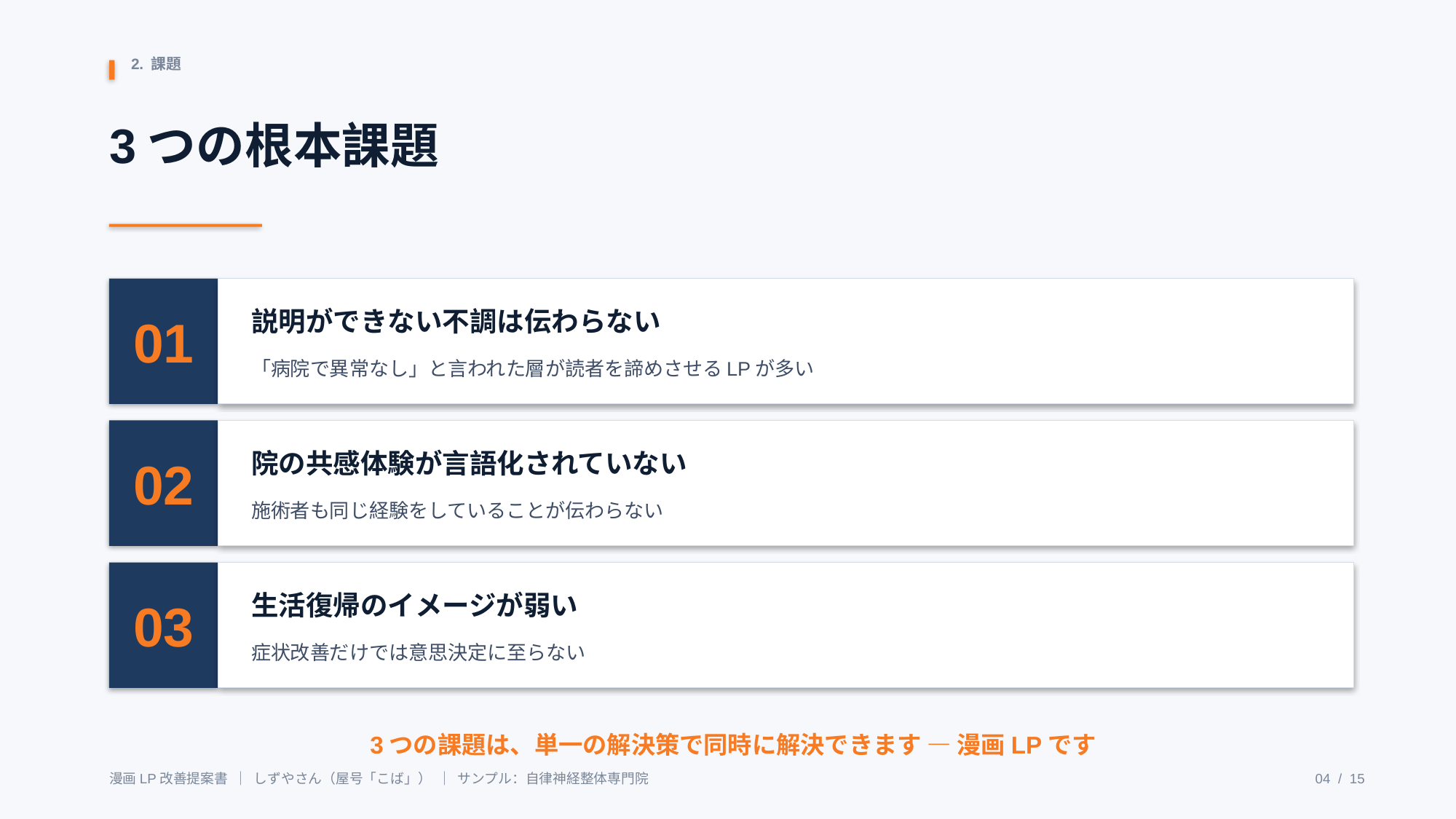

2. 課題

3つの根本課題

01

説明ができない不調は伝わらない
「病院で異常なし」と言われた層が読者を諦めさせるLPが多い

02

院の共感体験が言語化されていない
施術者も同じ経験をしていることが伝わらない

03

生活復帰のイメージが弱い
症状改善だけでは意思決定に至らない
3つの課題は、単一の解決策で同時に解決できます — 漫画LPです
漫画LP改善提案書  ｜  しずやさん（屋号「こば」）  ｜  サンプル：自律神経整体専門院
04  /  15